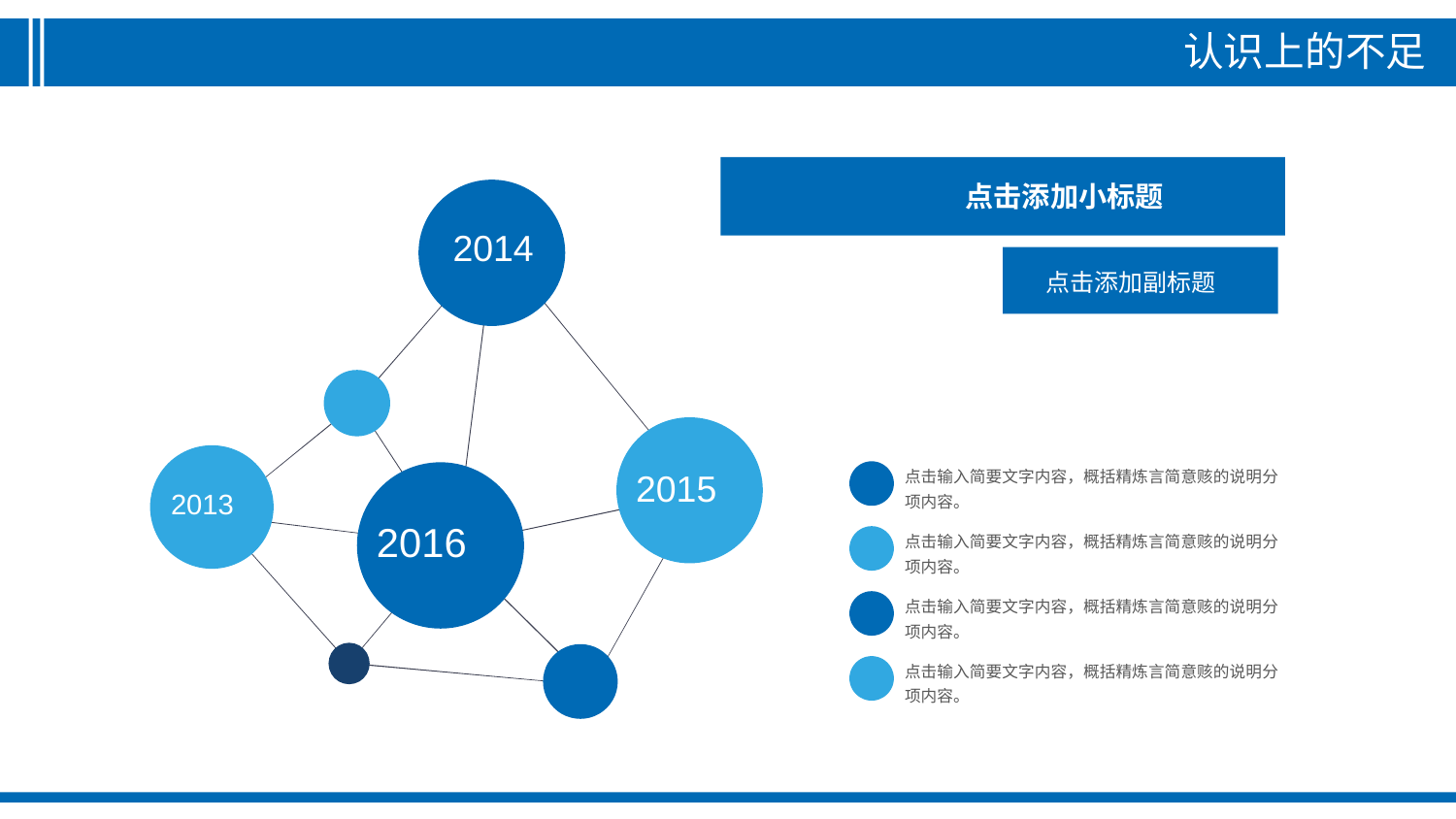

认识上的不足

点击添加小标题

2014

点击添加副标题

点击输入简要文字内容，概括精炼言简意赅的说明分项内容。
2015

2013
2016
点击输入简要文字内容，概括精炼言简意赅的说明分项内容。

点击输入简要文字内容，概括精炼言简意赅的说明分项内容。

点击输入简要文字内容，概括精炼言简意赅的说明分项内容。

20